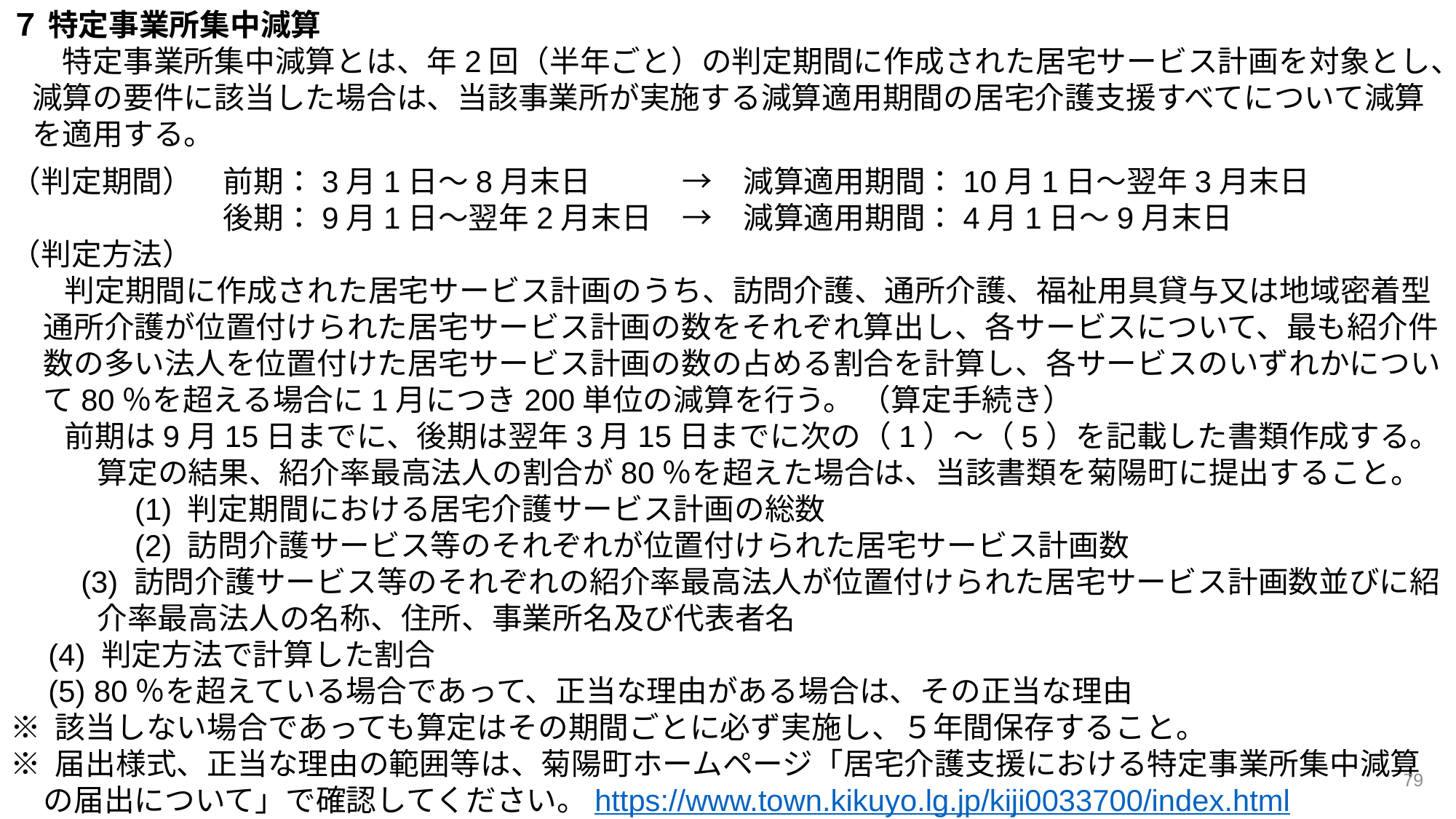

７ 特定事業所集中減算
　特定事業所集中減算とは、年2回（半年ごと）の判定期間に作成された居宅サービス計画を対象とし、減算の要件に該当した場合は、当該事業所が実施する減算適用期間の居宅介護支援すべてについて減算を適用する。

（判定期間）　前期：3月1日～8月末日　　　→　減算適用期間：10月1日～翌年3月末日
　　　　　　　後期：9月1日～翌年2月末日　→　減算適用期間：4月1日～9月末日
（判定方法）
判定期間に作成された居宅サービス計画のうち、訪問介護、通所介護、福祉用具貸与又は地域密着型通所介護が位置付けられた居宅サービス計画の数をそれぞれ算出し、各サービスについて、最も紹介件数の多い法人を位置付けた居宅サービス計画の数の占める割合を計算し、各サービスのいずれかについて80％を超える場合に1月につき200単位の減算を行う。 （算定手続き）
前期は9月15日までに、後期は翌年3月15日までに次の（1）～（5）を記載した書類作成する。
算定の結果、紹介率最高法人の割合が80％を超えた場合は、当該書類を菊陽町に提出すること。
　(1) 判定期間における居宅介護サービス計画の総数
　(2) 訪問介護サービス等のそれぞれが位置付けられた居宅サービス計画数
　(3) 訪問介護サービス等のそれぞれの紹介率最高法人が位置付けられた居宅サービス計画数並びに紹介率最高法人の名称、住所、事業所名及び代表者名
　(4) 判定方法で計算した割合
　(5) 80％を超えている場合であって、正当な理由がある場合は、その正当な理由
※ 該当しない場合であっても算定はその期間ごとに必ず実施し、５年間保存すること。
※ 届出様式、正当な理由の範囲等は、菊陽町ホームページ「居宅介護支援における特定事業所集中減算の届出について」で確認してください。https://www.town.kikuyo.lg.jp/kiji0033700/index.html

79